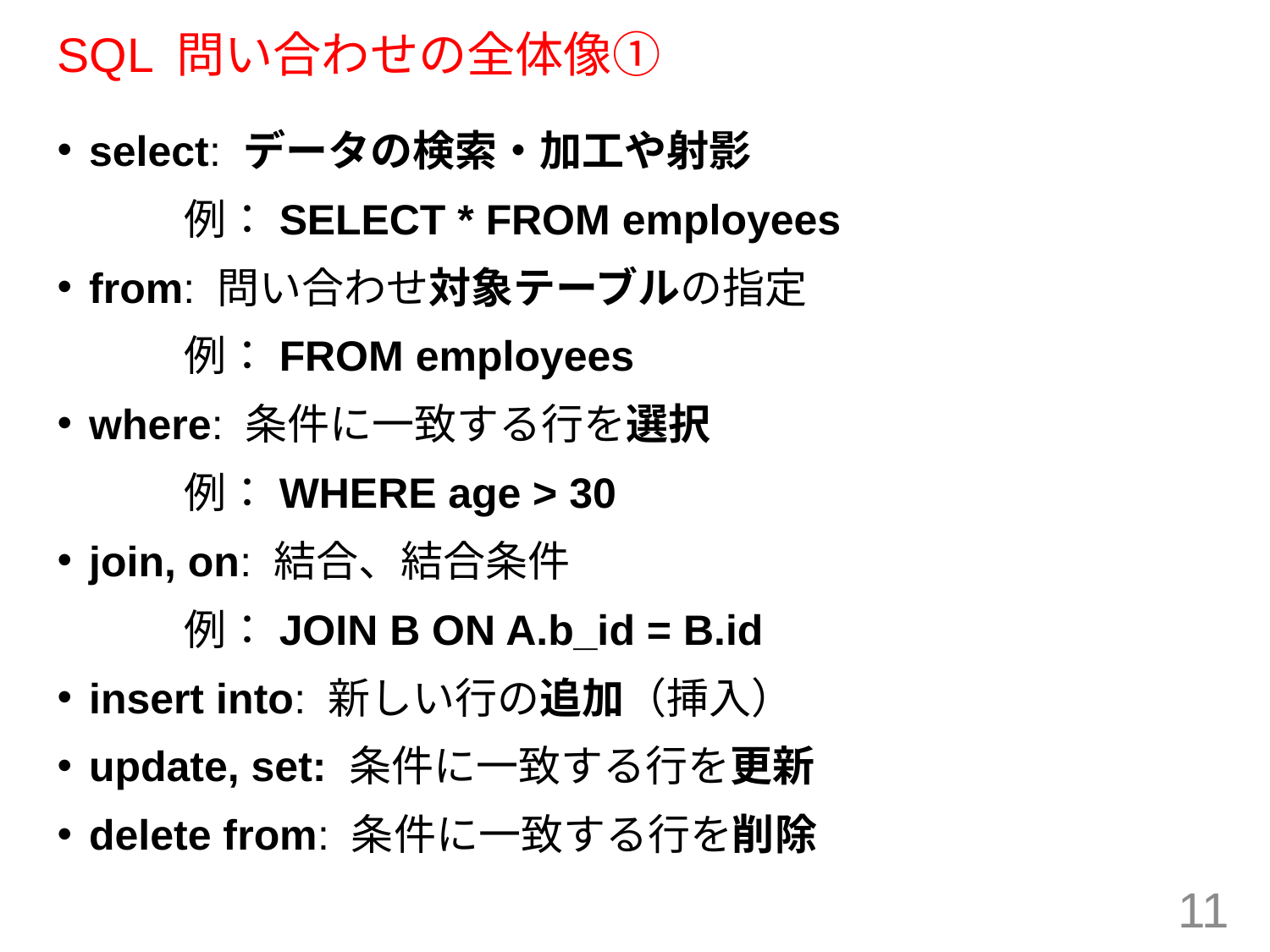

# SQL 問い合わせの全体像①
select: データの検索・加工や射影
	例：SELECT * FROM employees
from: 問い合わせ対象テーブルの指定
	例：FROM employees
where: 条件に一致する行を選択
	例：WHERE age > 30
join, on: 結合、結合条件
	例：JOIN B ON A.b_id = B.id
insert into: 新しい行の追加（挿入）
update, set: 条件に一致する行を更新
delete from: 条件に一致する行を削除
11